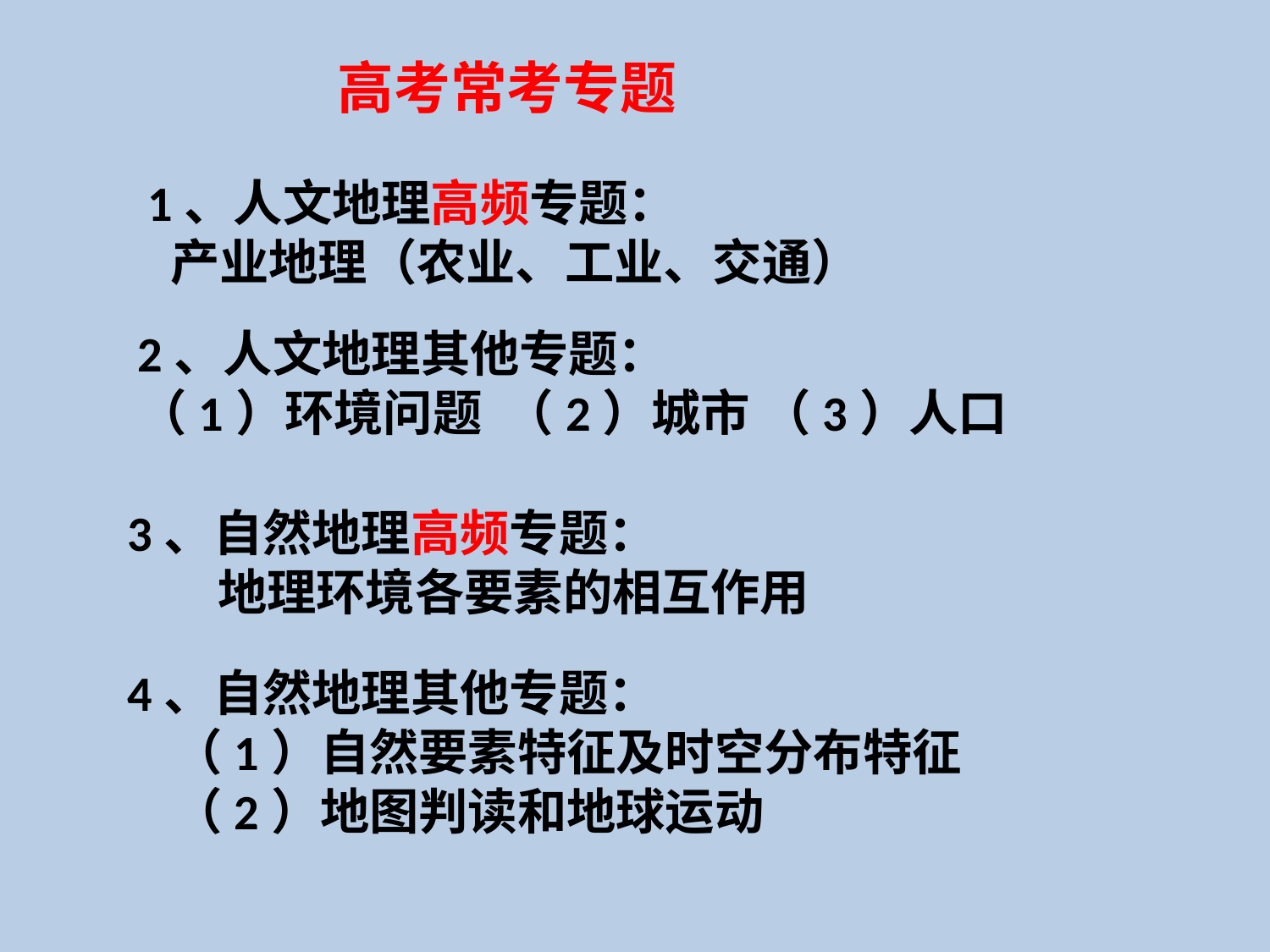

高考常考专题
1、人文地理高频专题：
 产业地理（农业、工业、交通）
2、人文地理其他专题：
（1）环境问题  （2）城市 （3）人口
3、自然地理高频专题：
       地理环境各要素的相互作用
4、自然地理其他专题：
   （1）自然要素特征及时空分布特征
   （2）地图判读和地球运动